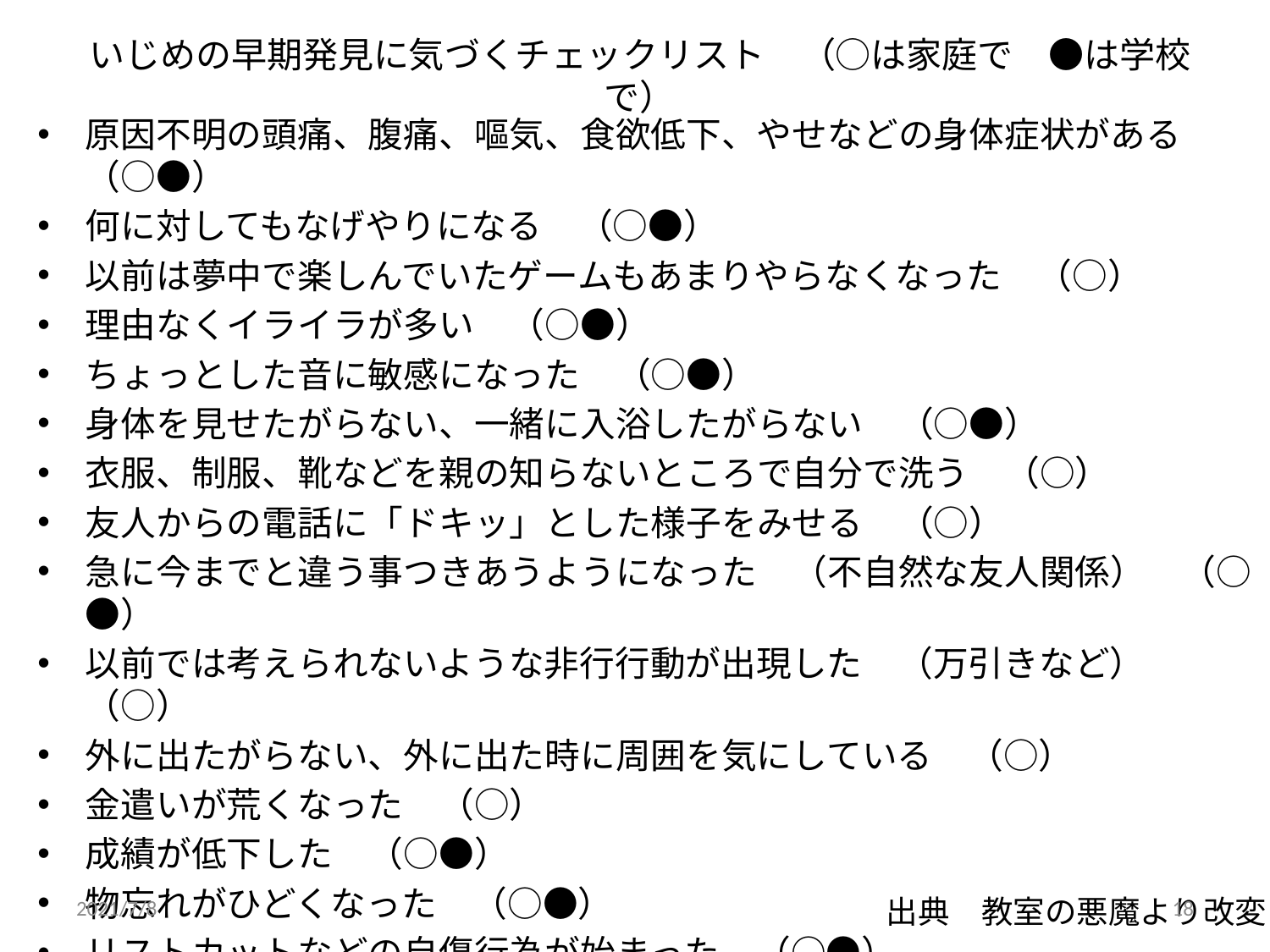

# いじめの早期発見に気づくチェックリスト　（○は家庭で　●は学校で）
原因不明の頭痛、腹痛、嘔気、食欲低下、やせなどの身体症状がある　（○●）
何に対してもなげやりになる　（○●）
以前は夢中で楽しんでいたゲームもあまりやらなくなった　（○）
理由なくイライラが多い　（○●）
ちょっとした音に敏感になった　（○●）
身体を見せたがらない、一緒に入浴したがらない　（○●）
衣服、制服、靴などを親の知らないところで自分で洗う　（○）
友人からの電話に「ドキッ」とした様子をみせる　（○）
急に今までと違う事つきあうようになった　（不自然な友人関係）　（○●）
以前では考えられないような非行行動が出現した　（万引きなど）　（○）
外に出たがらない、外に出た時に周囲を気にしている　（○）
金遣いが荒くなった　（○）
成績が低下した　（○●）
物忘れがひどくなった　（○●）
リストカットなどの自傷行為が始まった　（○●）
「死」をほのめかすようなメモや日記があった　（○）
2021/7/8
18
出典　教室の悪魔より改変